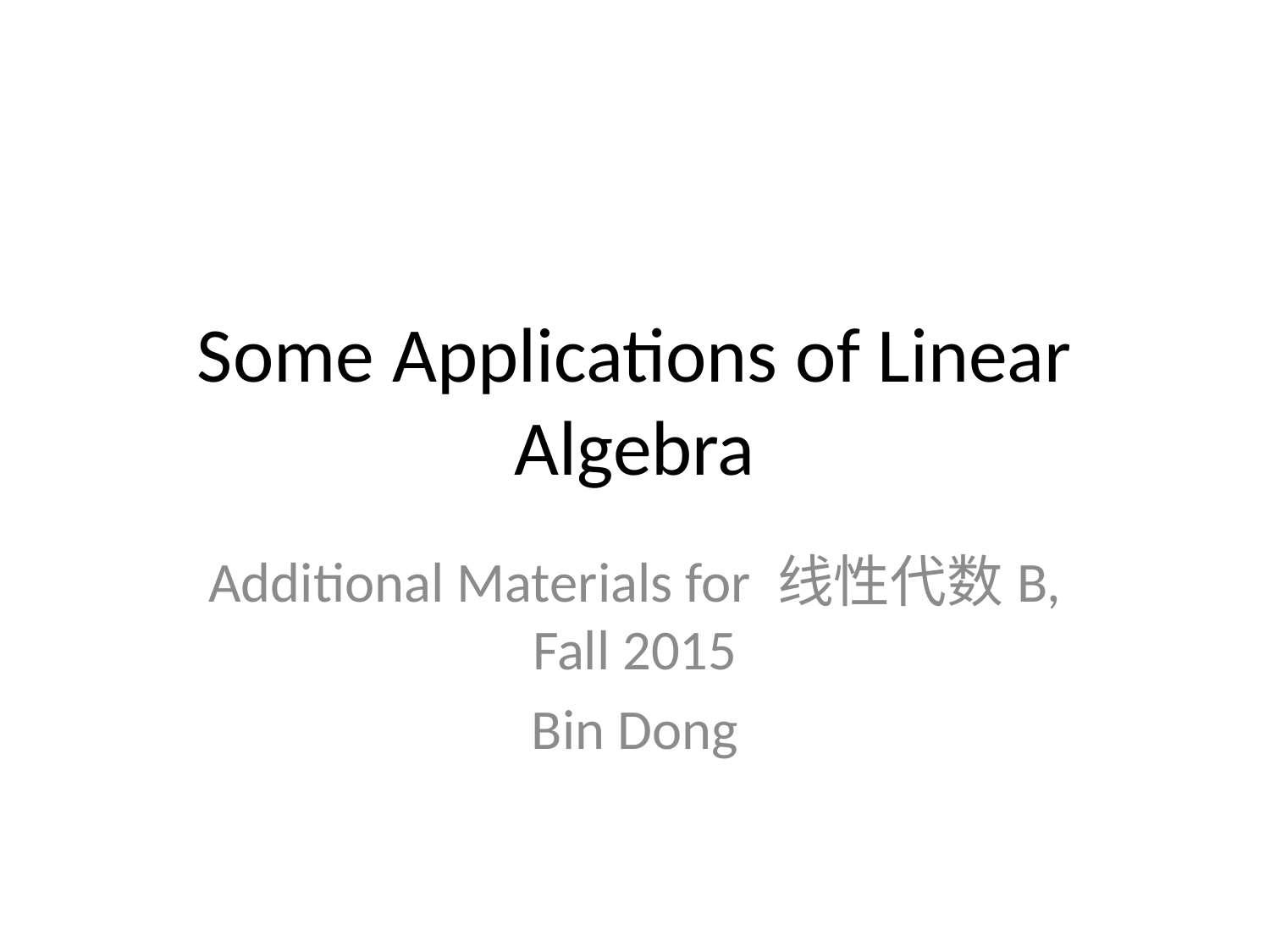

# Some Applications of Linear Algebra
Additional Materials for 线性代数B, Fall 2015
Bin Dong